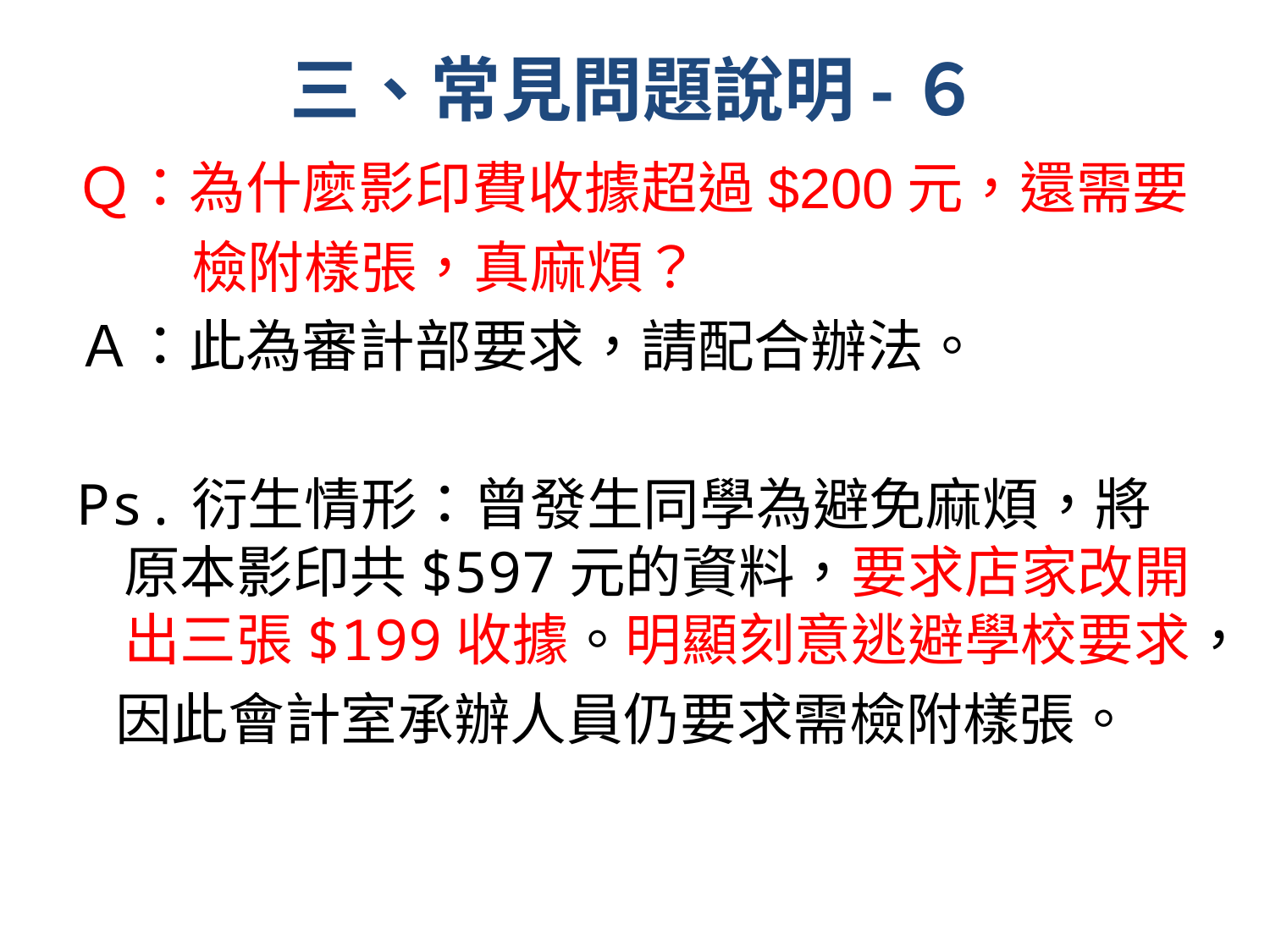

# 三、常見問題說明-６
Ｑ：為什麼影印費收據超過$200元，還需要
        檢附樣張，真麻煩？
Ａ：此為審計部要求，請配合辦法。

Ps.衍生情形：曾發生同學為避免麻煩，將原本影印共$597元的資料，要求店家改開出三張$199收據。明顯刻意逃避學校要求，
  因此會計室承辦人員仍要求需檢附樣張。